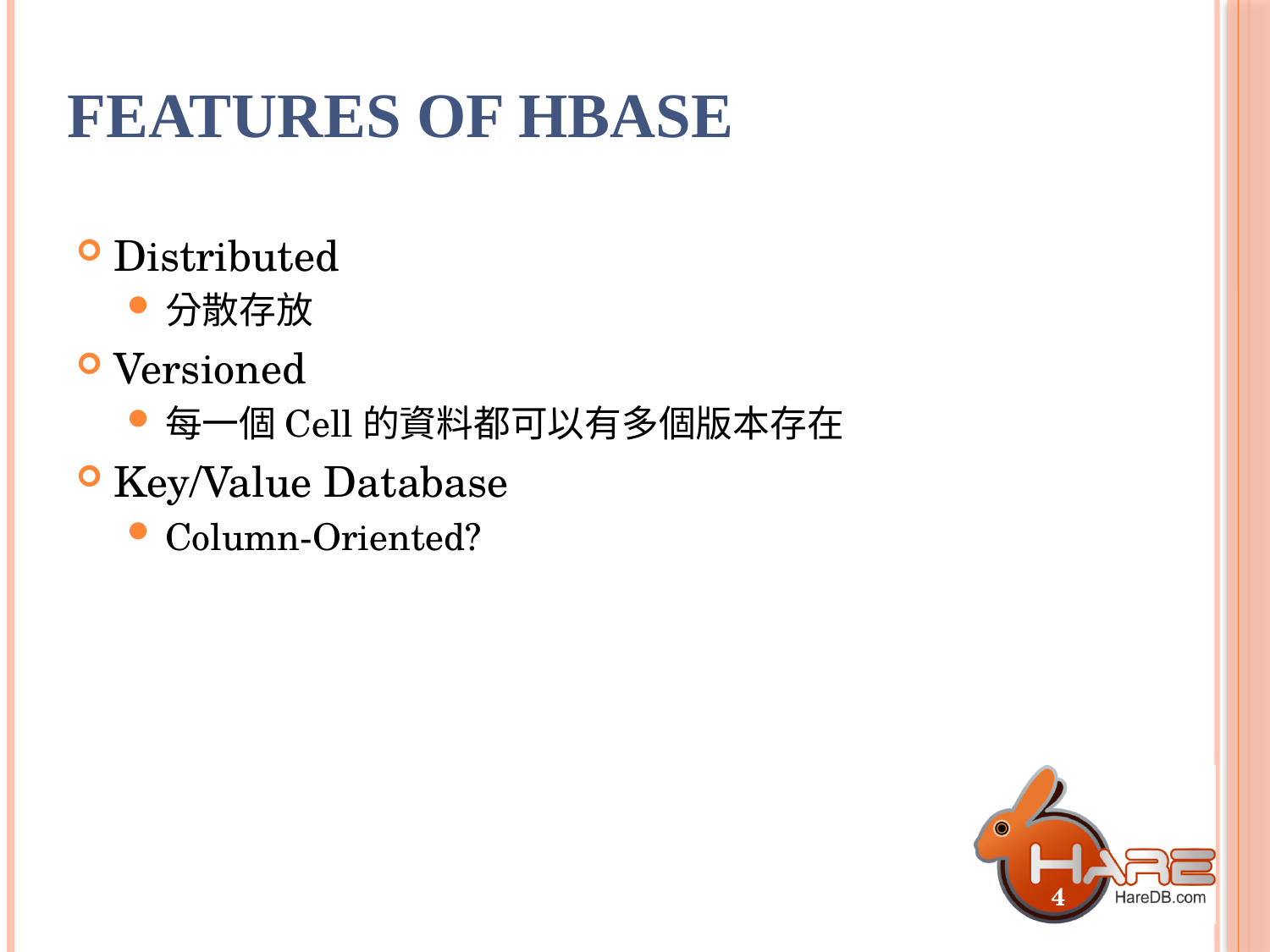

# Features of HBase
Distributed
分散存放
Versioned
每一個Cell的資料都可以有多個版本存在
Key/Value Database
Column-Oriented?
4